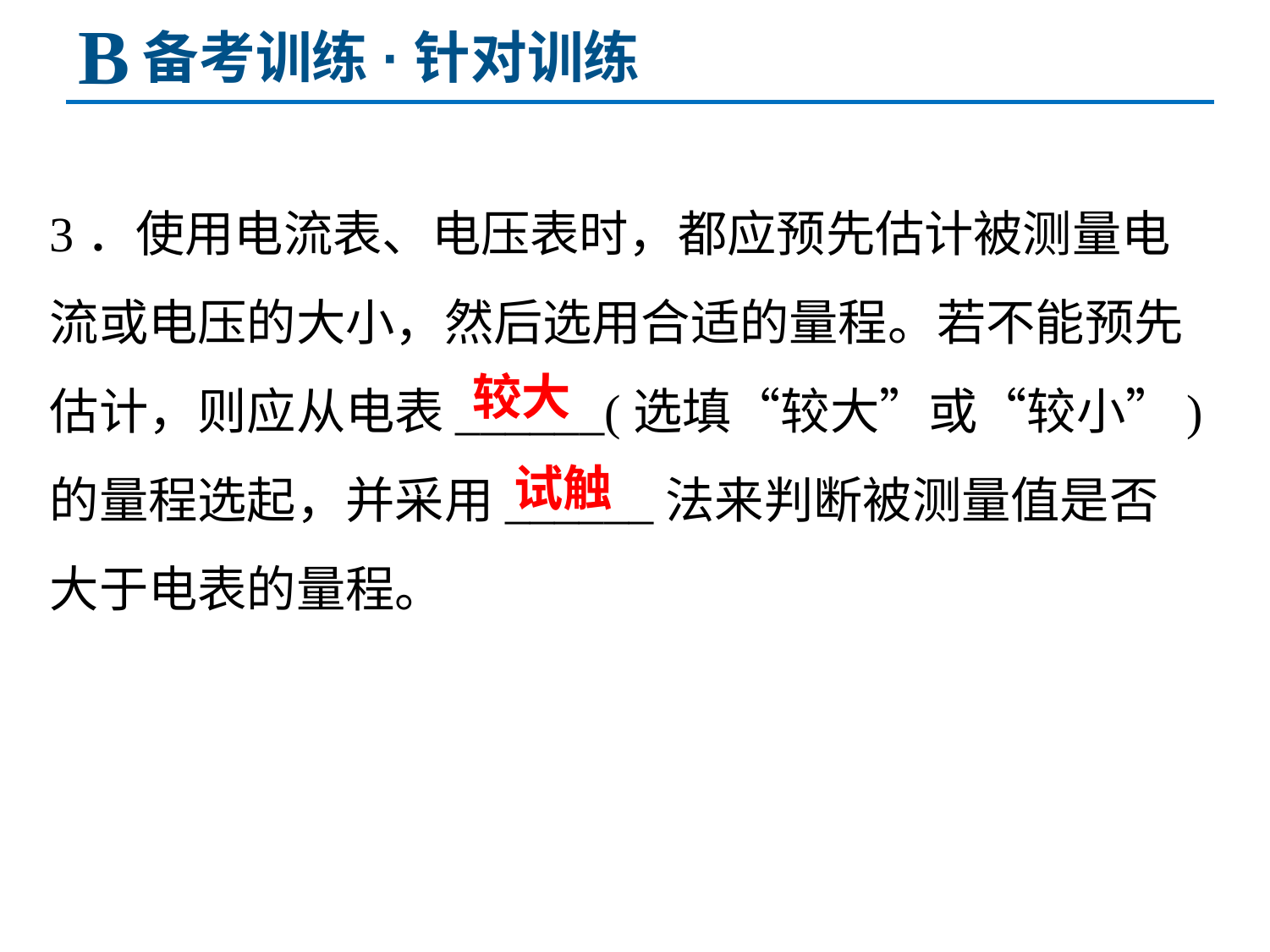

B
备考训练·针对训练
3．使用电流表、电压表时，都应预先估计被测量电流或电压的大小，然后选用合适的量程。若不能预先估计，则应从电表______(选填“较大”或“较小”)的量程选起，并采用______法来判断被测量值是否大于电表的量程。
较大
试触